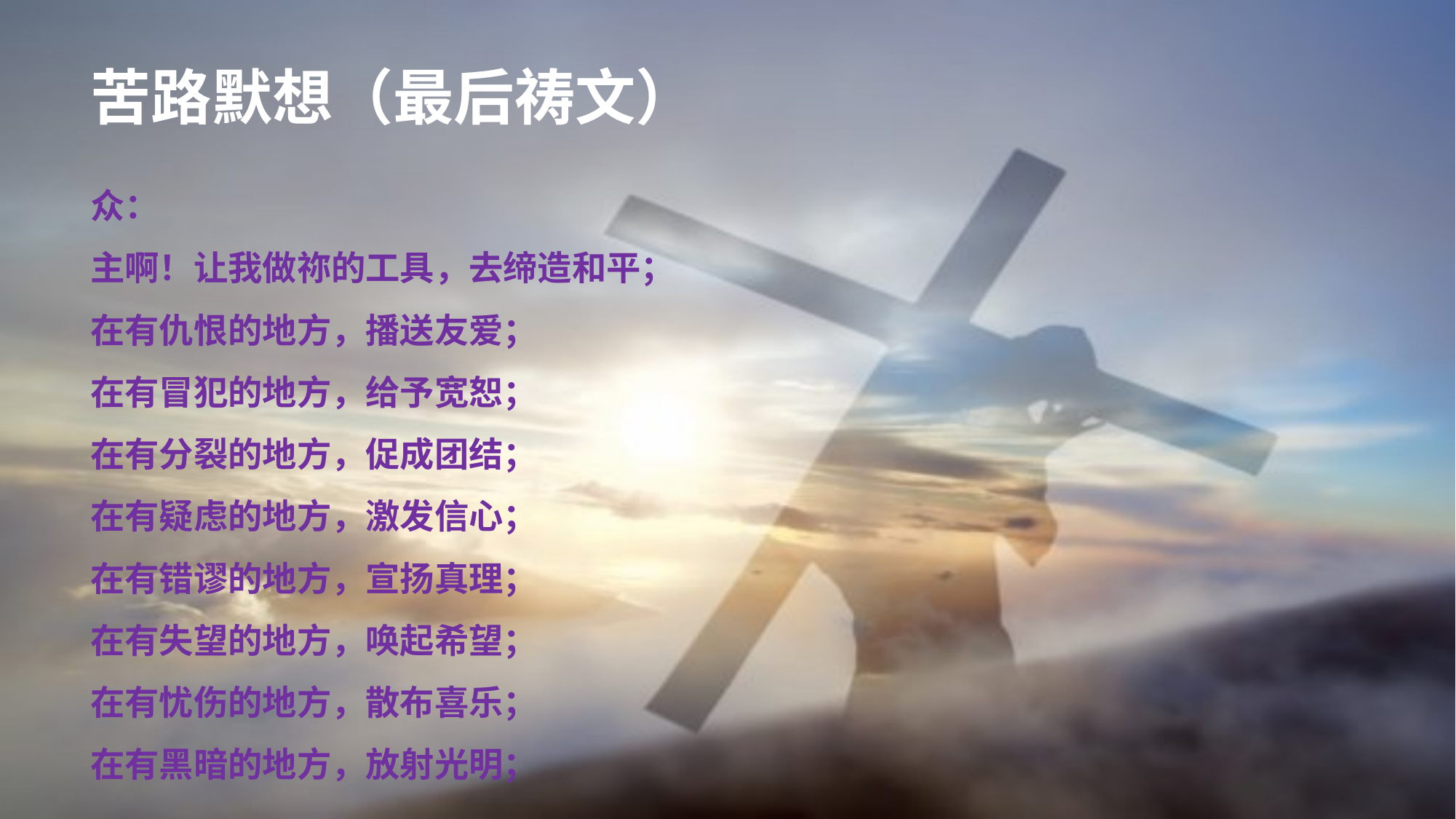

# 苦路默想（最后祷文）
众：
主啊！让我做祢的工具，去缔造和平；
在有仇恨的地方，播送友爱；
在有冒犯的地方，给予宽恕；
在有分裂的地方，促成团结；
在有疑虑的地方，激发信心；
在有错谬的地方，宣扬真理；
在有失望的地方，唤起希望；
在有忧伤的地方，散布喜乐；
在有黑暗的地方，放射光明；